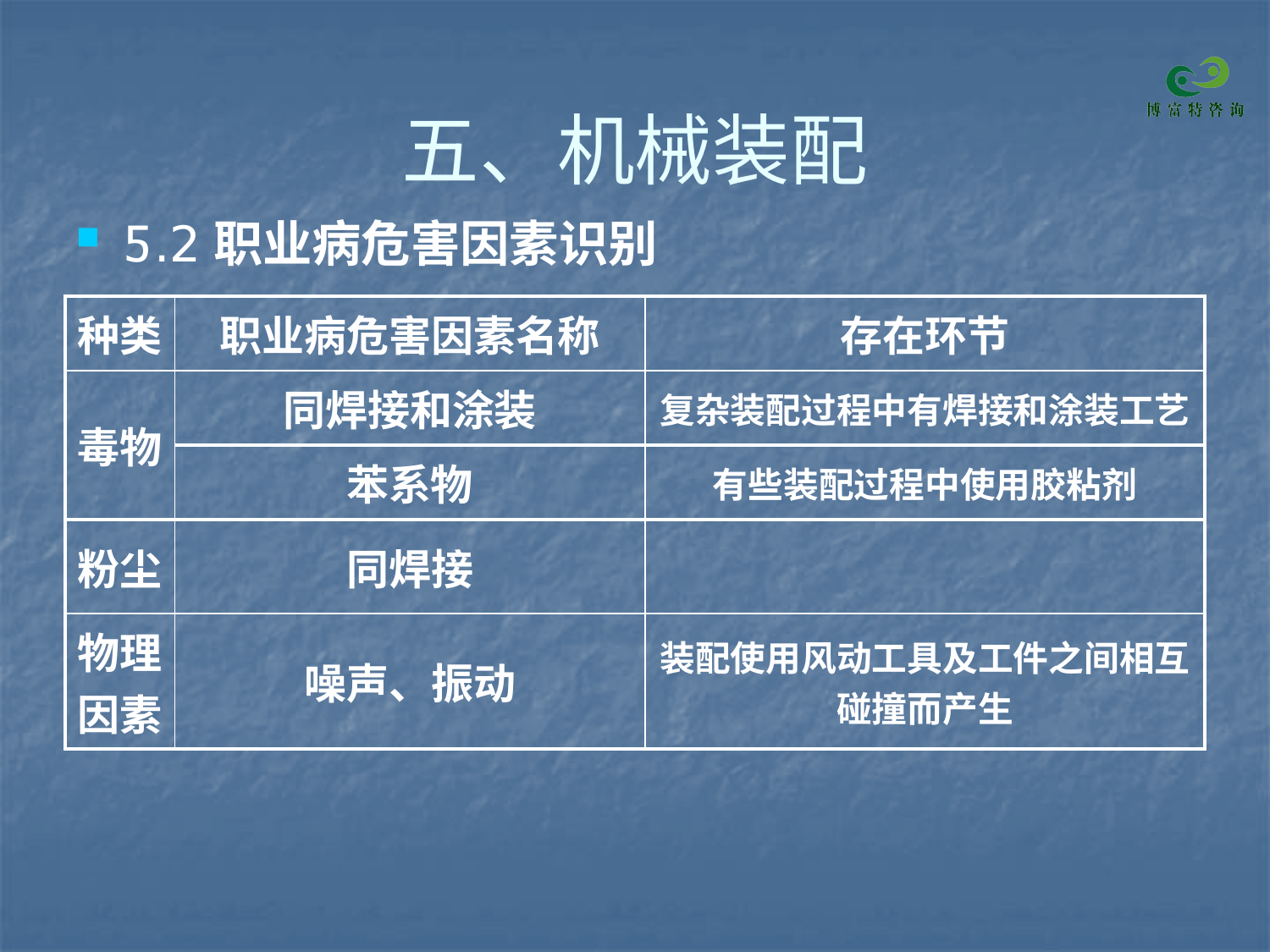

# 五、机械装配
5.2职业病危害因素识别
| 种类 | 职业病危害因素名称 | 存在环节 |
| --- | --- | --- |
| 毒物 | 同焊接和涂装 | 复杂装配过程中有焊接和涂装工艺 |
|  | 苯系物 | 有些装配过程中使用胶粘剂 |
| 粉尘 | 同焊接 |  |
| 物理因素 | 噪声、振动 | 装配使用风动工具及工件之间相互碰撞而产生 |